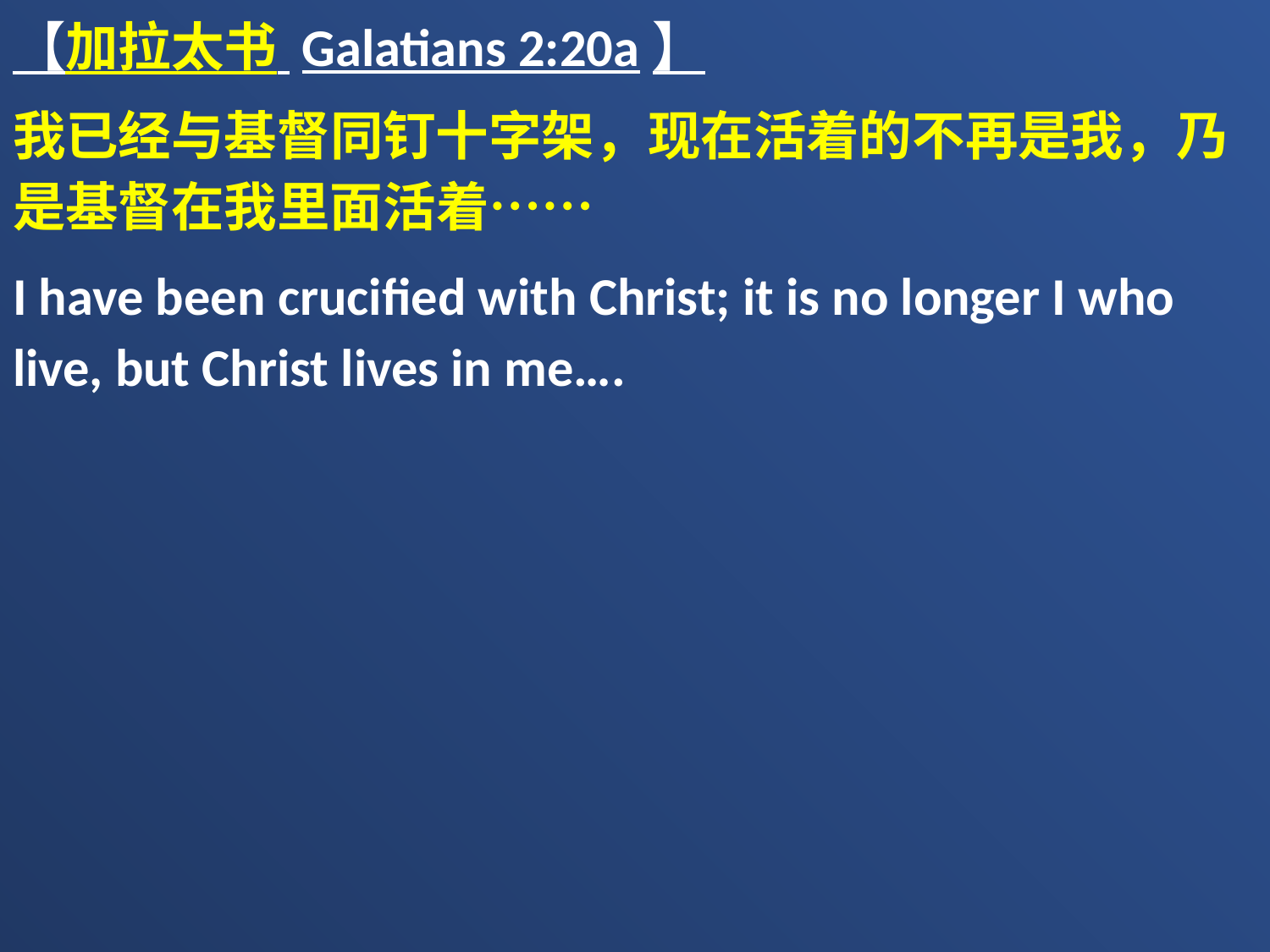

【加拉太书 Galatians 2:20a】
我已经与基督同钉十字架，现在活着的不再是我，乃是基督在我里面活着……
I have been crucified with Christ; it is no longer I who live, but Christ lives in me….